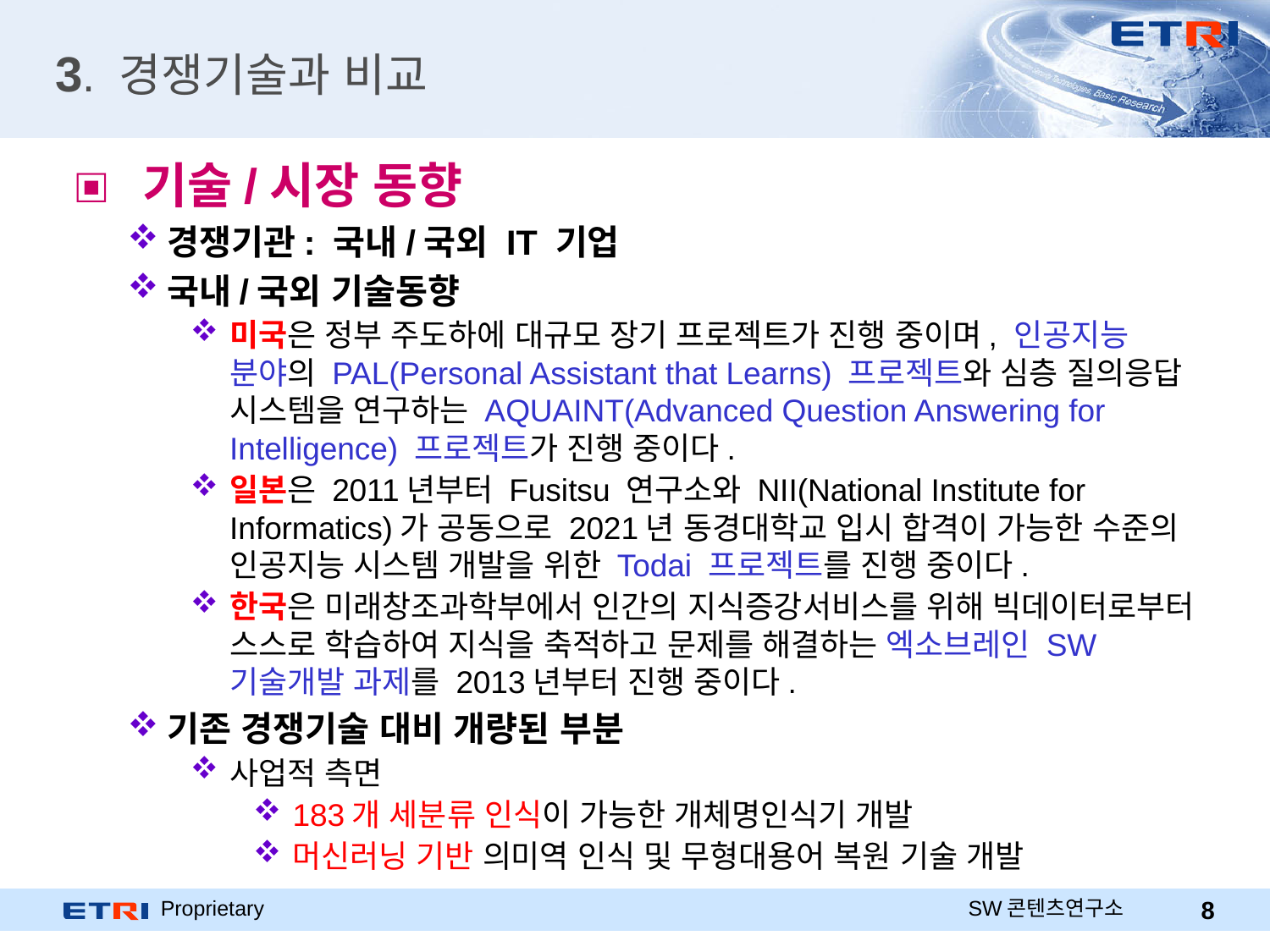

# 3. 경쟁기술과 비교
 기술/시장 동향
경쟁기관: 국내/국외 IT 기업
국내/국외 기술동향
미국은 정부 주도하에 대규모 장기 프로젝트가 진행 중이며, 인공지능 분야의 PAL(Personal Assistant that Learns) 프로젝트와 심층 질의응답 시스템을 연구하는 AQUAINT(Advanced Question Answering for Intelligence) 프로젝트가 진행 중이다.
일본은 2011년부터 Fusitsu 연구소와 NII(National Institute for Informatics)가 공동으로 2021년 동경대학교 입시 합격이 가능한 수준의 인공지능 시스템 개발을 위한 Todai 프로젝트를 진행 중이다.
한국은 미래창조과학부에서 인간의 지식증강서비스를 위해 빅데이터로부터 스스로 학습하여 지식을 축적하고 문제를 해결하는 엑소브레인 SW 기술개발 과제를 2013년부터 진행 중이다.
기존 경쟁기술 대비 개량된 부분
사업적 측면
183개 세분류 인식이 가능한 개체명인식기 개발
머신러닝 기반 의미역 인식 및 무형대용어 복원 기술 개발
SW콘텐츠연구소
8